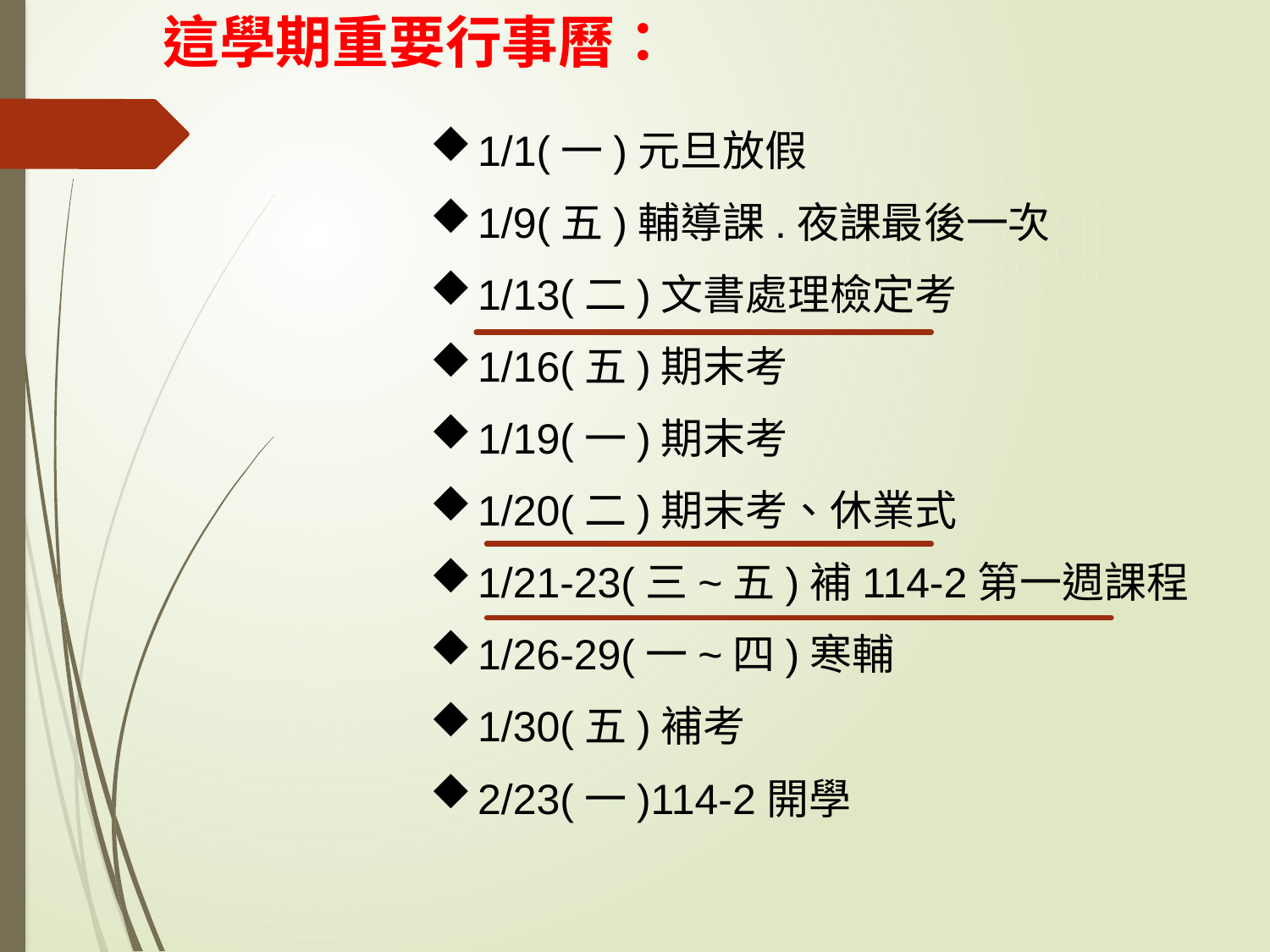

這學期重要行事曆：
1/1(一)元旦放假
1/9(五)輔導課.夜課最後一次
1/13(二)文書處理檢定考
1/16(五)期末考
1/19(一)期末考
1/20(二)期末考、休業式
1/21-23(三~五)補114-2第一週課程
1/26-29(一~四)寒輔
1/30(五)補考
2/23(一)114-2開學